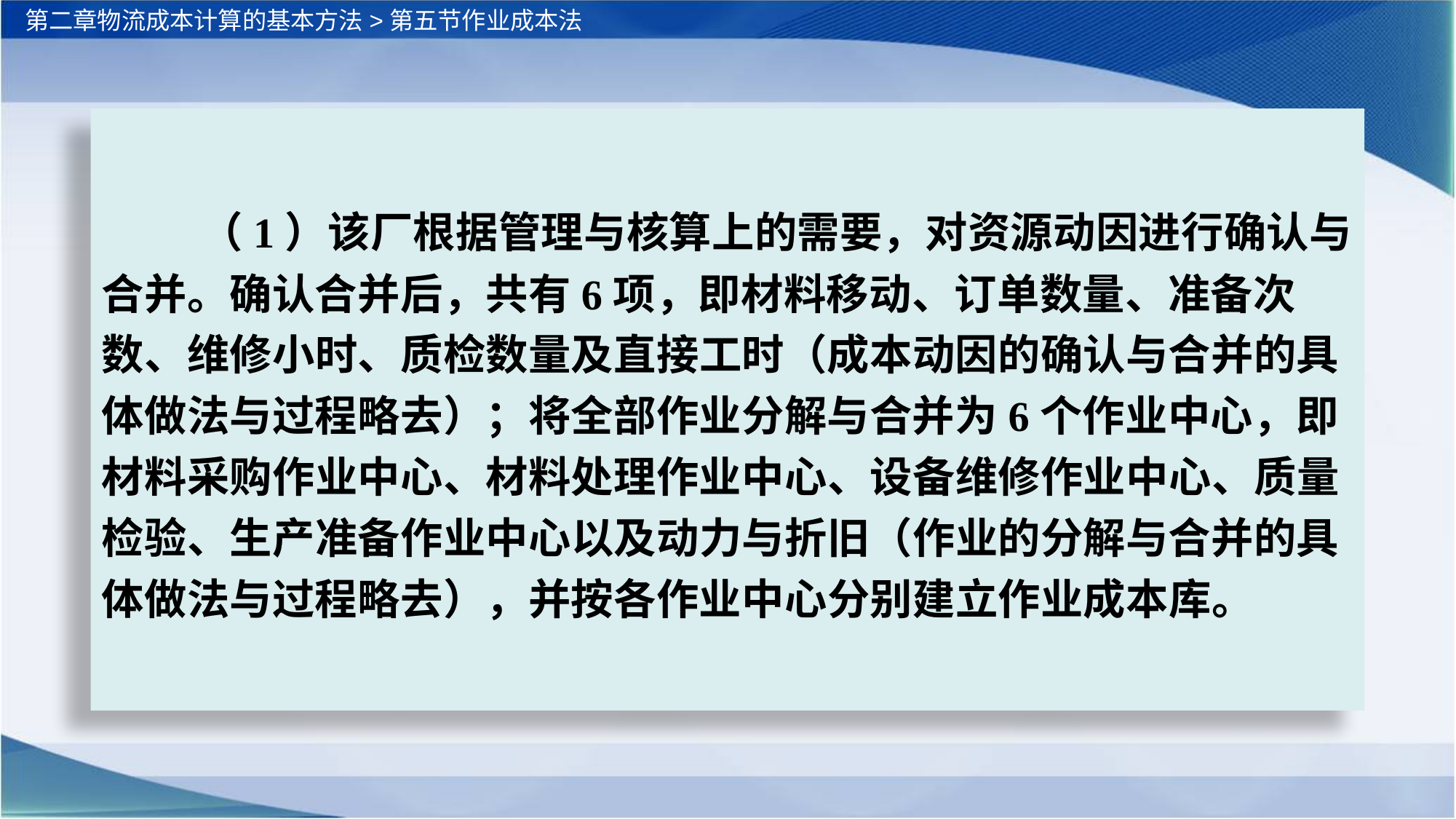

第二章物流成本计算的基本方法>第五节作业成本法
（1）该厂根据管理与核算上的需要，对资源动因进行确认与合并。确认合并后，共有6项，即材料移动、订单数量、准备次数、维修小时、质检数量及直接工时（成本动因的确认与合并的具体做法与过程略去）；将全部作业分解与合并为6个作业中心，即材料采购作业中心、材料处理作业中心、设备维修作业中心、质量检验、生产准备作业中心以及动力与折旧（作业的分解与合并的具体做法与过程略去），并按各作业中心分别建立作业成本库。